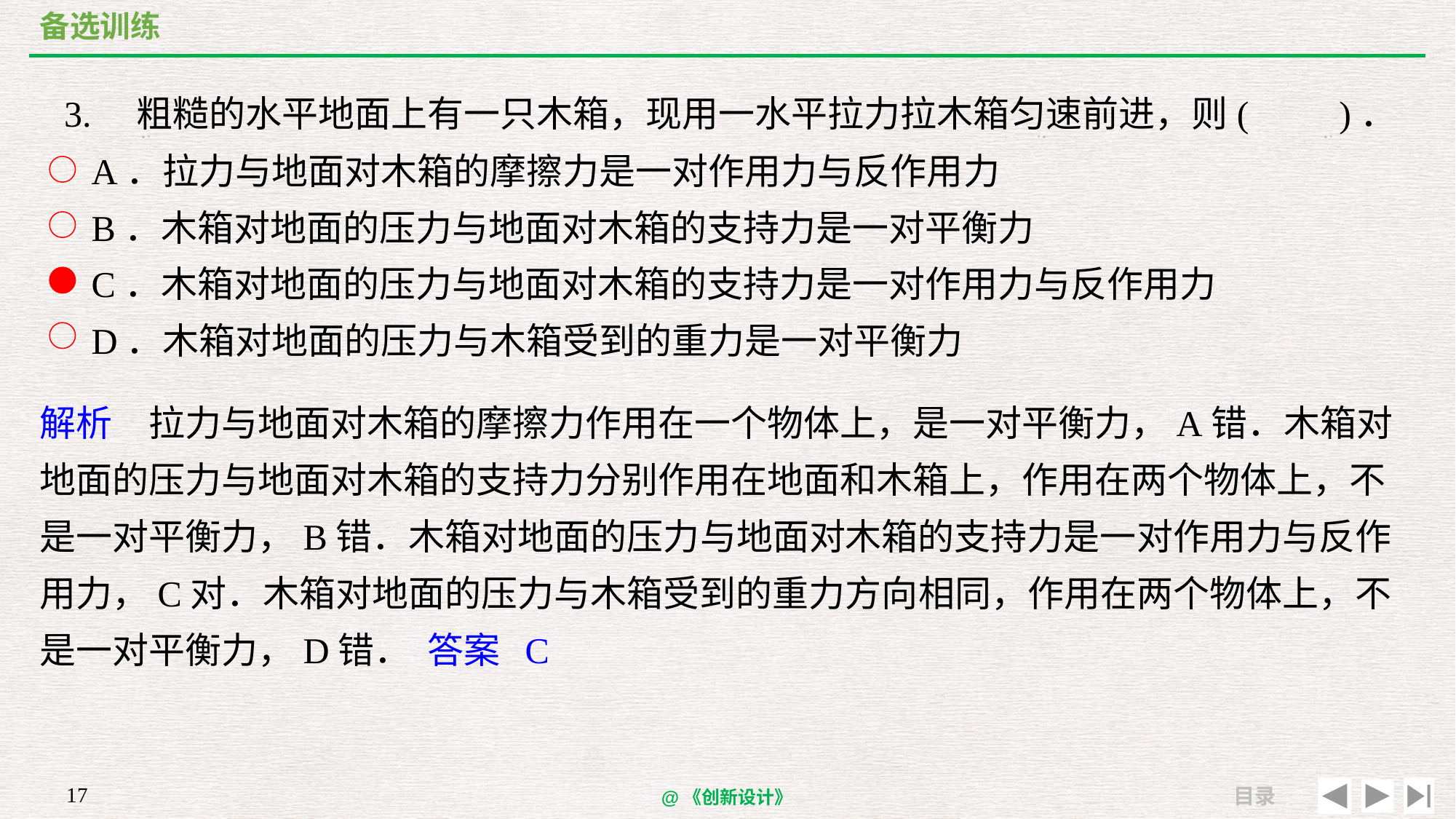

备选训练
 3.    粗糙的水平地面上有一只木箱，现用一水平拉力拉木箱匀速前进，则(　　)．
    A．拉力与地面对木箱的摩擦力是一对作用力与反作用力
    B．木箱对地面的压力与地面对木箱的支持力是一对平衡力
    C．木箱对地面的压力与地面对木箱的支持力是一对作用力与反作用力
    D．木箱对地面的压力与木箱受到的重力是一对平衡力

解析　拉力与地面对木箱的摩擦力作用在一个物体上，是一对平衡力，A错．木箱对地面的压力与地面对木箱的支持力分别作用在地面和木箱上，作用在两个物体上，不是一对平衡力，B错．木箱对地面的压力与地面对木箱的支持力是一对作用力与反作用力，C对．木箱对地面的压力与木箱受到的重力方向相同，作用在两个物体上，不是一对平衡力，D错．  答案  C